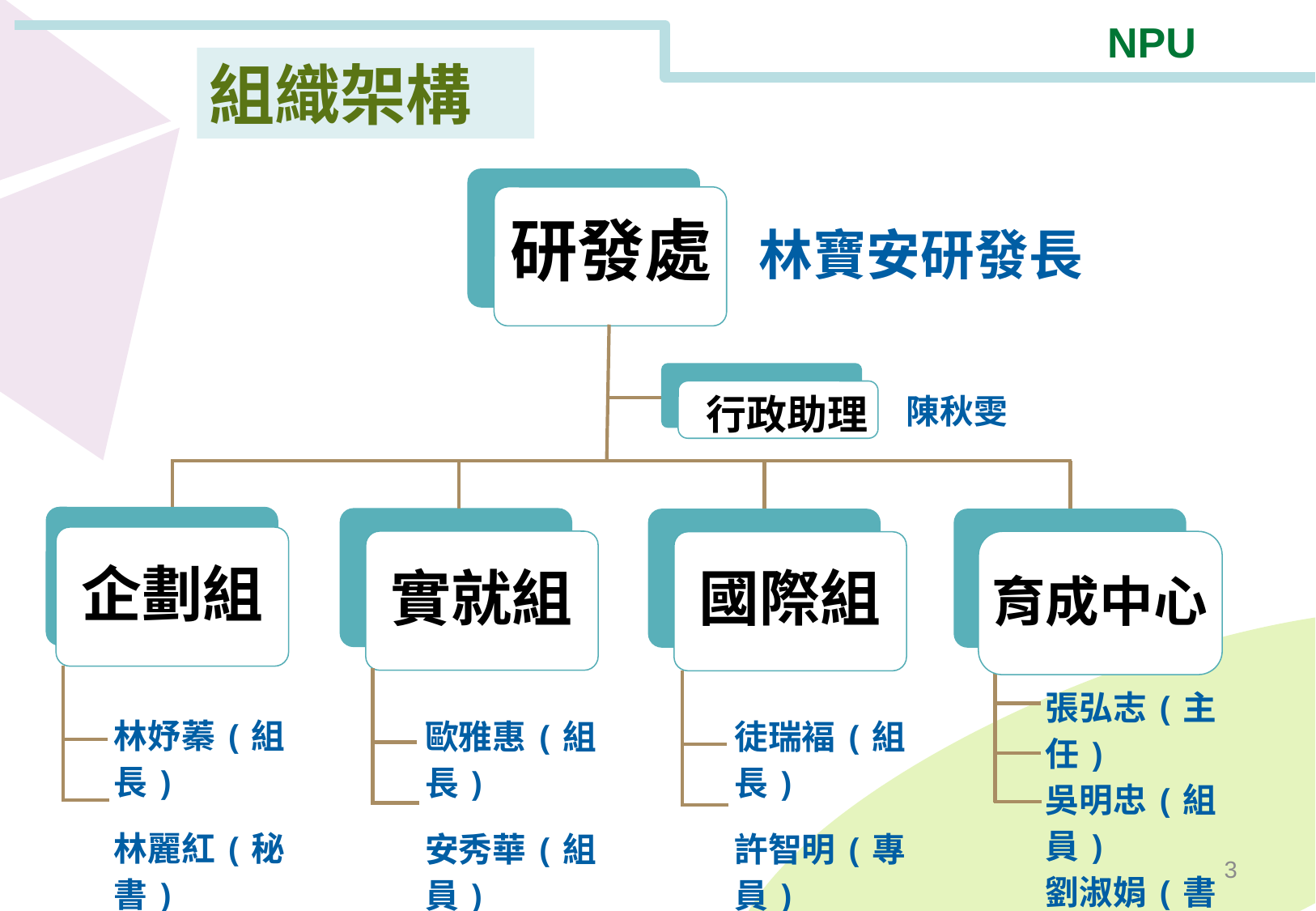

組織架構

研發處

行政助理

企劃組

實就組

育成中心

國際組
張弘志(主任)
吳明忠(組員)
劉淑娟(書記)
林妤蓁(組長)
林麗紅(秘書)
徒瑞褔(組長)
許智明(專員)
歐雅惠(組長)
安秀華(組員)
林寶安研發長
陳秋雯
3